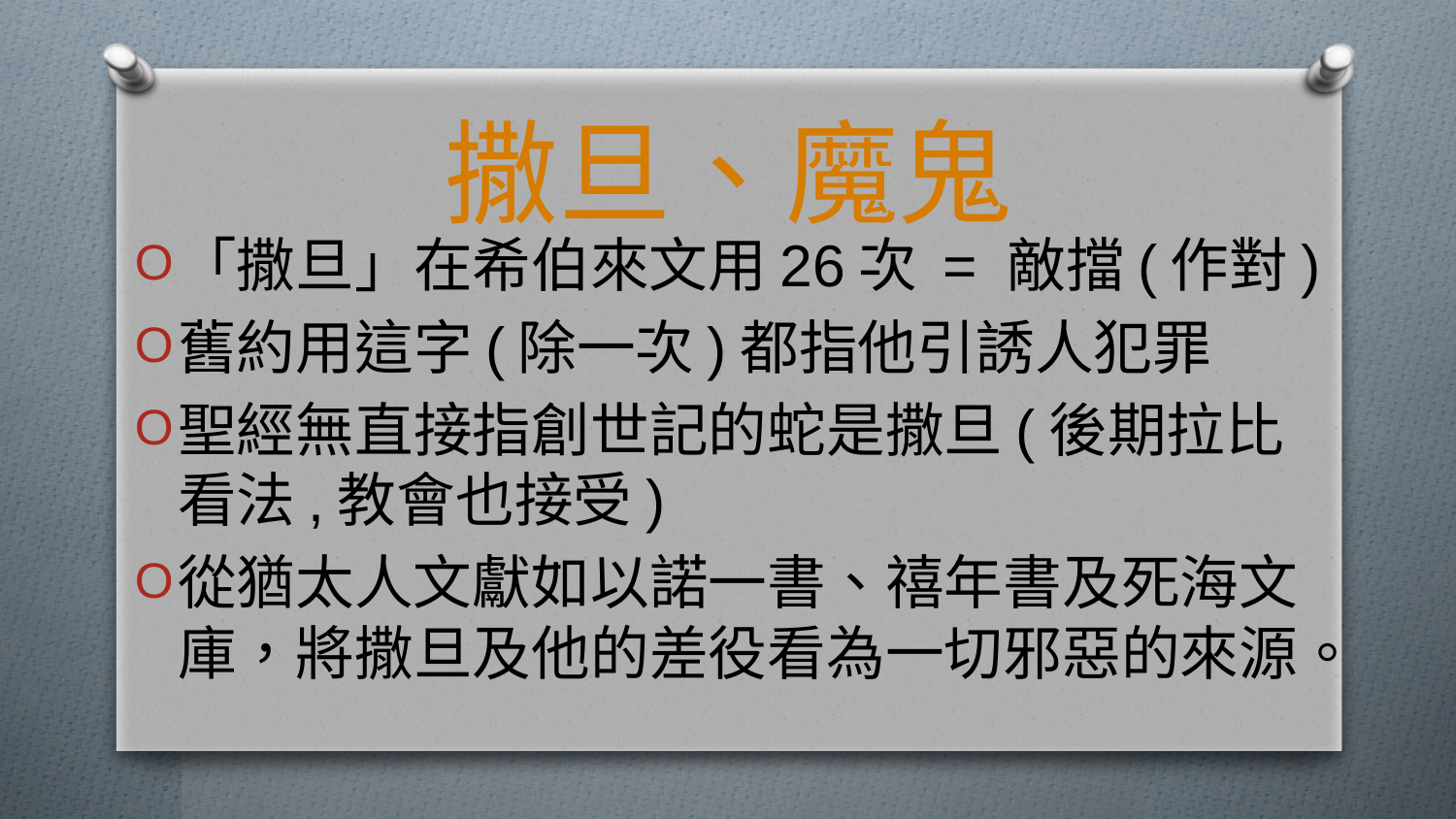

# 撒旦、魔鬼
「撒旦」在希伯來文用26次 = 敵擋(作對)
舊約用這字(除一次)都指他引誘人犯罪
聖經無直接指創世記的蛇是撒旦(後期拉比看法,教會也接受)
從猶太人文獻如以諾一書、禧年書及死海文庫，將撒旦及他的差役看為一切邪惡的來源。